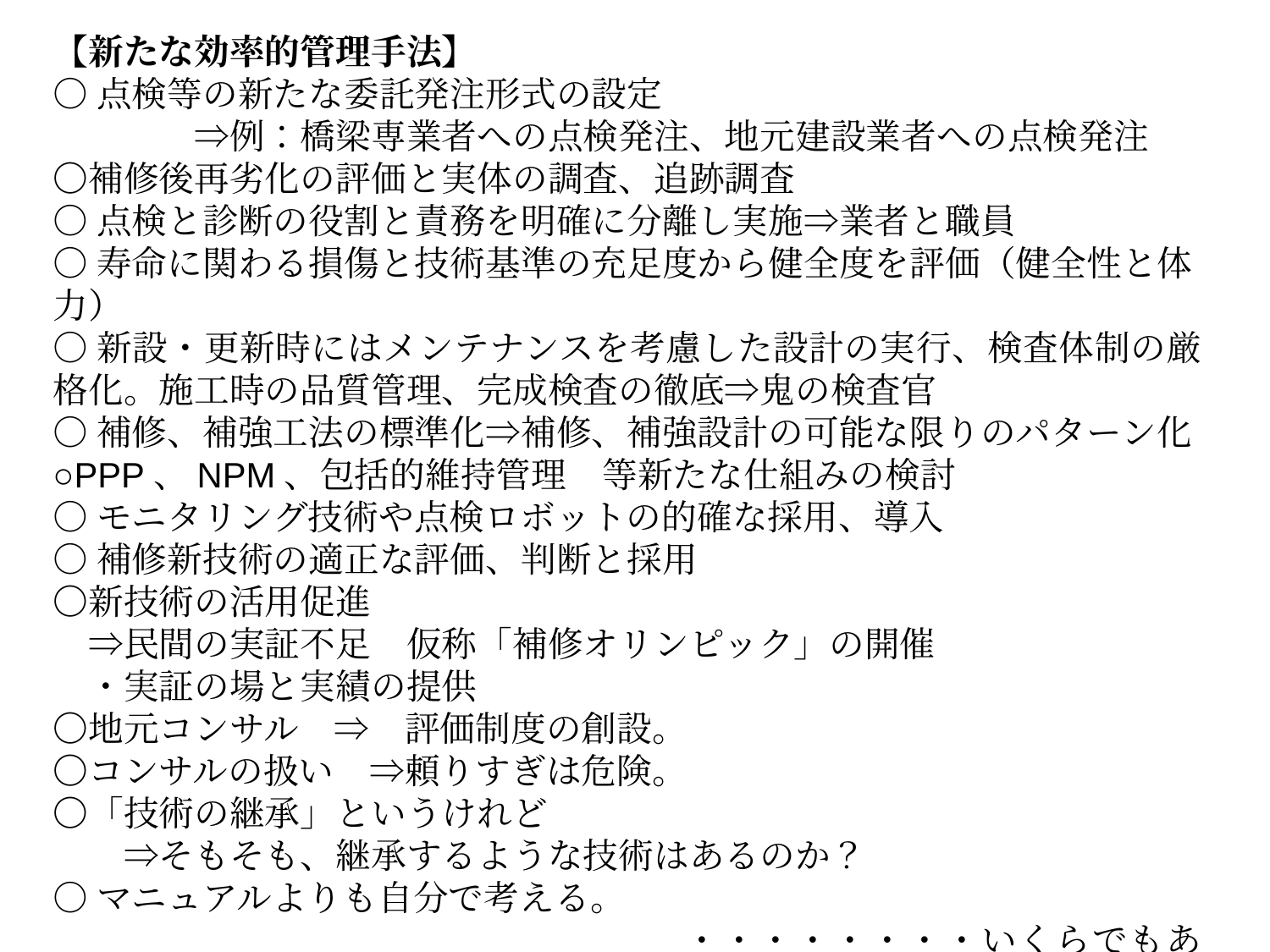

【新たな効率的管理手法】
○点検等の新たな委託発注形式の設定
　　　　⇒例：橋梁専業者への点検発注、地元建設業者への点検発注
〇補修後再劣化の評価と実体の調査、追跡調査
○点検と診断の役割と責務を明確に分離し実施⇒業者と職員
○寿命に関わる損傷と技術基準の充足度から健全度を評価（健全性と体力）
○新設・更新時にはメンテナンスを考慮した設計の実行、検査体制の厳格化。施工時の品質管理、完成検査の徹底⇒鬼の検査官
○補修、補強工法の標準化⇒補修、補強設計の可能な限りのパターン化
○PPP、NPM、包括的維持管理　等新たな仕組みの検討
○モニタリング技術や点検ロボットの的確な採用、導入
○補修新技術の適正な評価、判断と採用
〇新技術の活用促進
　⇒民間の実証不足　仮称「補修オリンピック」の開催
　・実証の場と実績の提供
〇地元コンサル　⇒　評価制度の創設。
〇コンサルの扱い　⇒頼りすぎは危険。
〇「技術の継承」というけれど
　　⇒そもそも、継承するような技術はあるのか？
○マニュアルよりも自分で考える。
　　　　　　　　　　　　　　　　　・・・・・・・・いくらでもある！